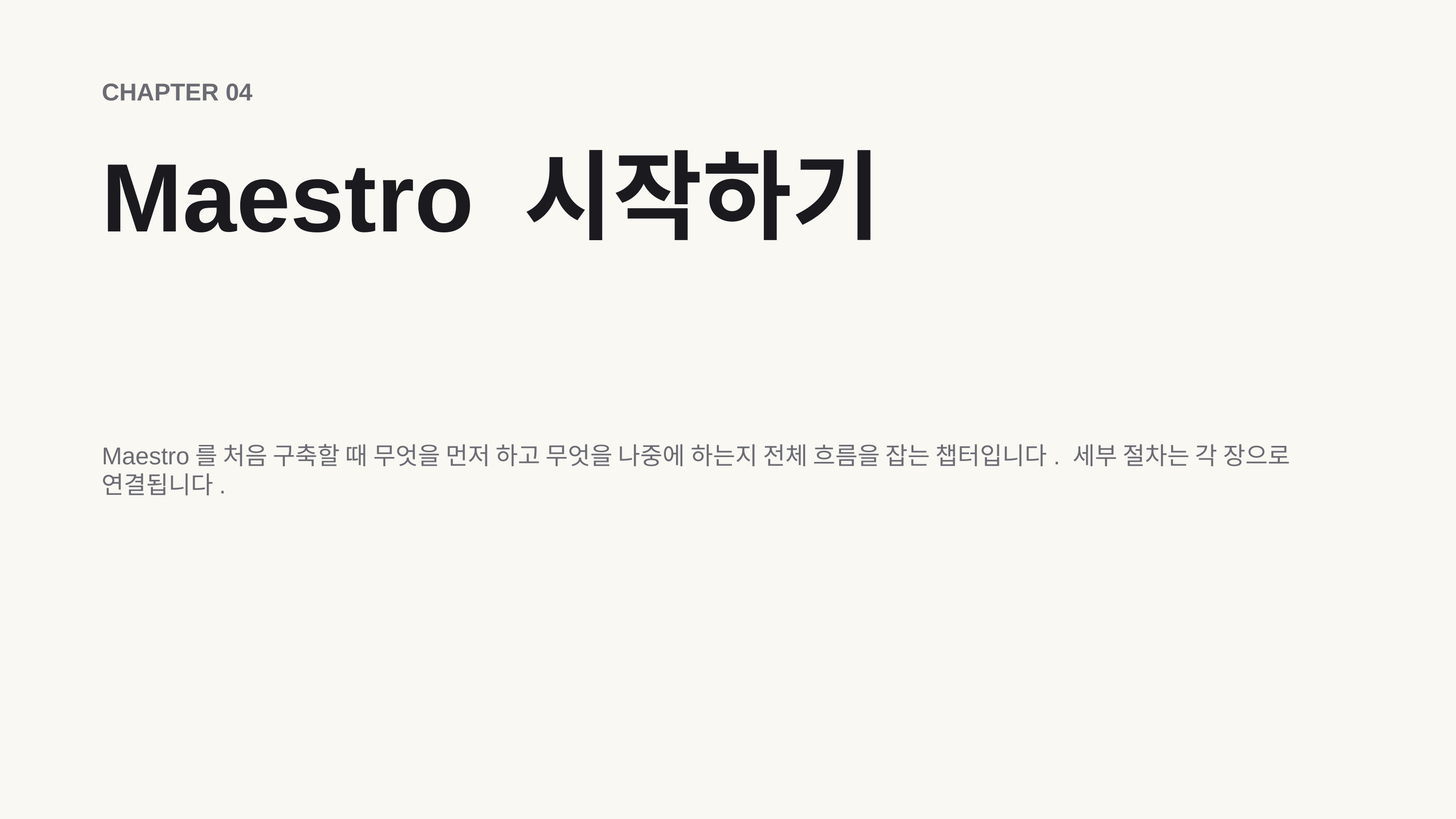

CHAPTER 04
Maestro 시작하기
Maestro를 처음 구축할 때 무엇을 먼저 하고 무엇을 나중에 하는지 전체 흐름을 잡는 챕터입니다. 세부 절차는 각 장으로 연결됩니다.